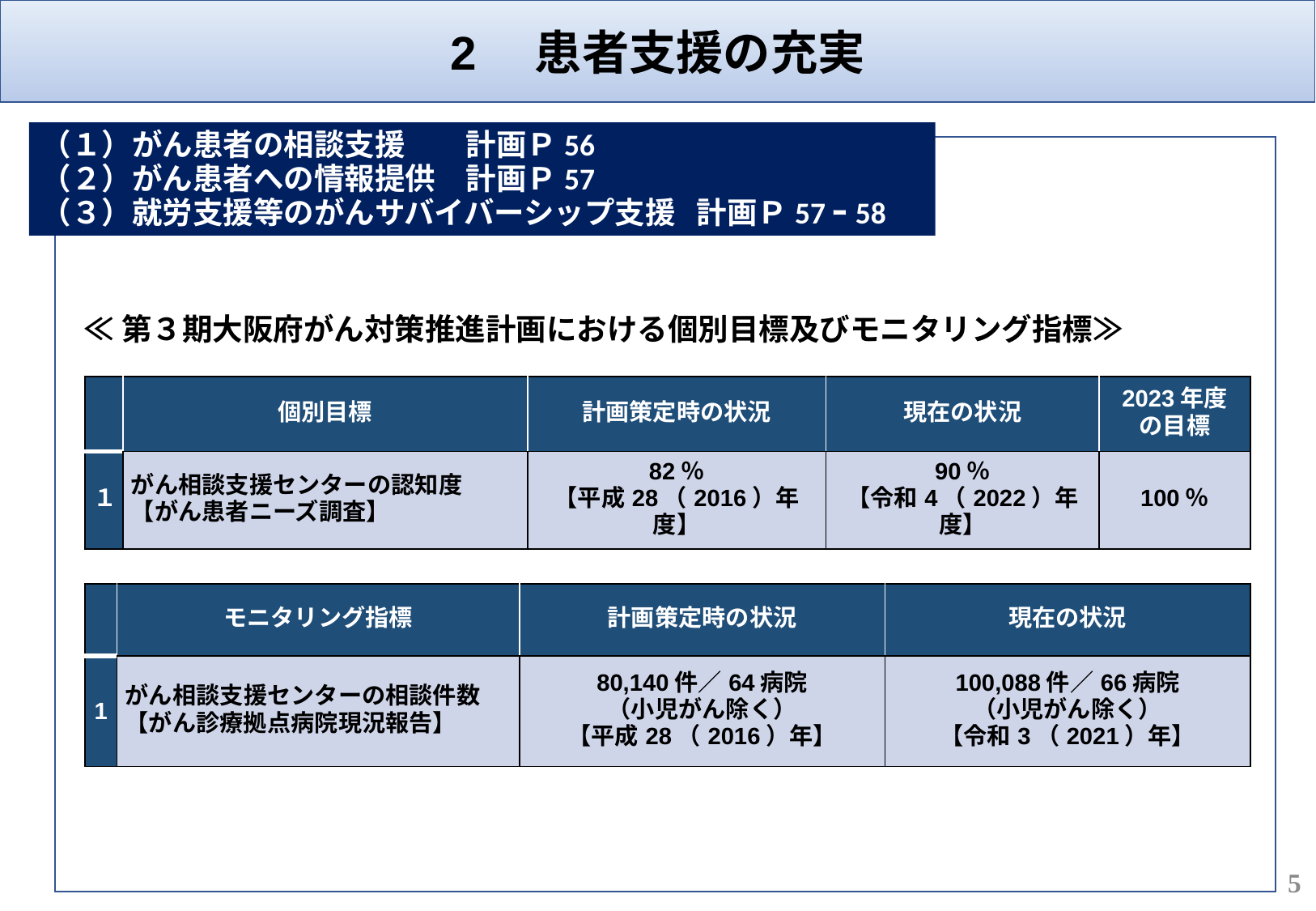

2　患者支援の充実
（１）がん患者の相談支援　　計画Ｐ56
（２）がん患者への情報提供　計画Ｐ57
（３）就労支援等のがんサバイバーシップ支援   計画Ｐ57ｰ58

≪第３期大阪府がん対策推進計画における個別目標及びモニタリング指標≫
|  | 個別目標 | 計画策定時の状況 | 現在の状況 | 2023年度 の目標 |
| --- | --- | --- | --- | --- |
| １ | がん相談支援センターの認知度 【がん患者ニーズ調査】 | 82％ 【平成28（2016）年度】 | 90％ 【令和4（2022）年度】 | 100％ |
概ね予定どおり
|  | モニタリング指標 | 計画策定時の状況 | 現在の状況 |
| --- | --- | --- | --- |
| 1 | がん相談支援センターの相談件数 【がん診療拠点病院現況報告】 | 80,140件／64病院 （小児がん除く） 【平成28（2016）年】 | 100,088件／66病院 （小児がん除く） 【令和3（2021）年】 |
5